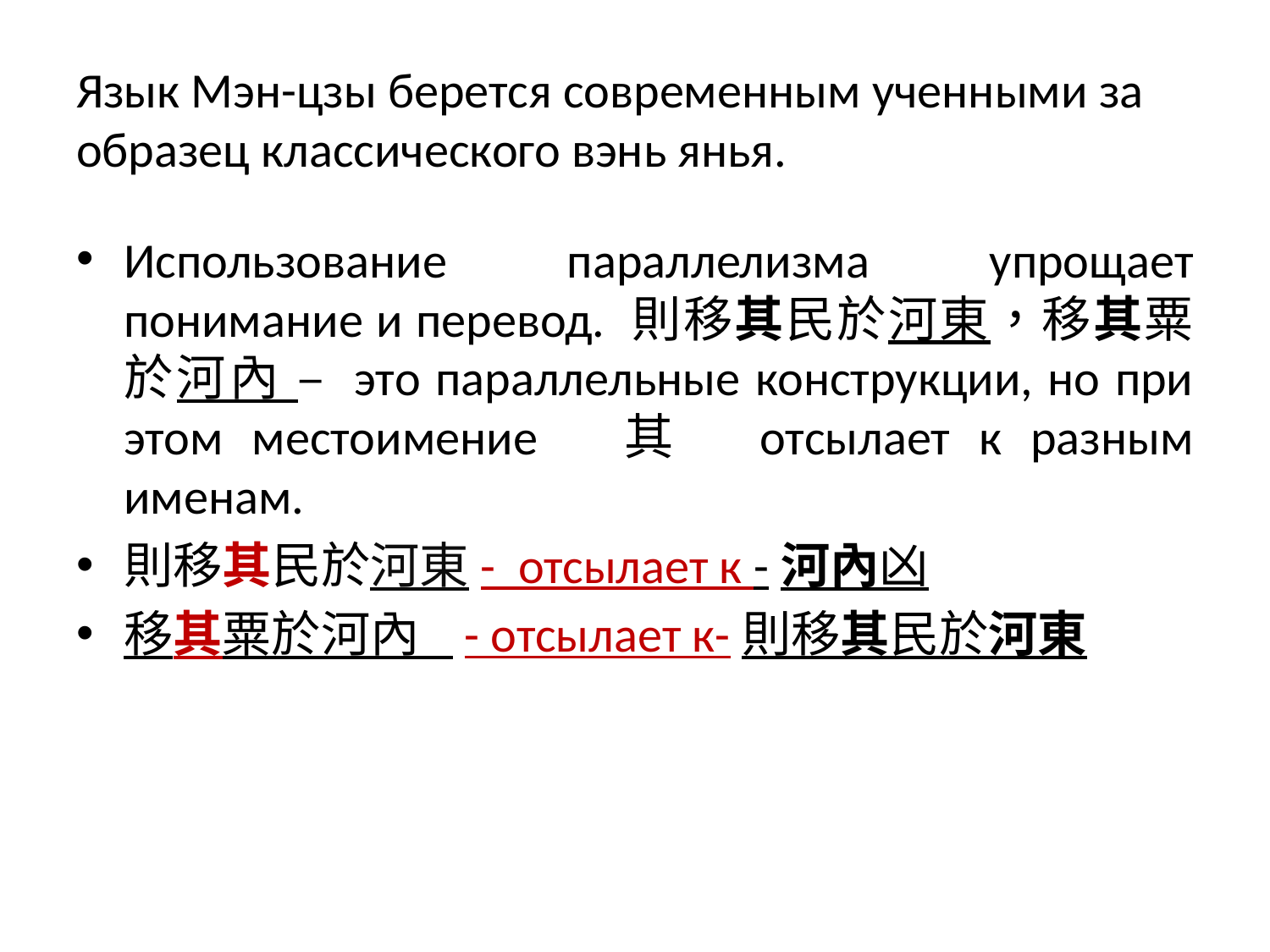

# Язык Мэн-цзы берется современным ученными за образец классического вэнь янья.
Использование параллелизма упрощает понимание и перевод. 則移其民於河東，移其粟於河內 – это параллельные конструкции, но при этом местоимение  其  отсылает к разным именам.
則移其民於河東-  отсылает к -河內凶
移其粟於河內   - отсылает к-則移其民於河東